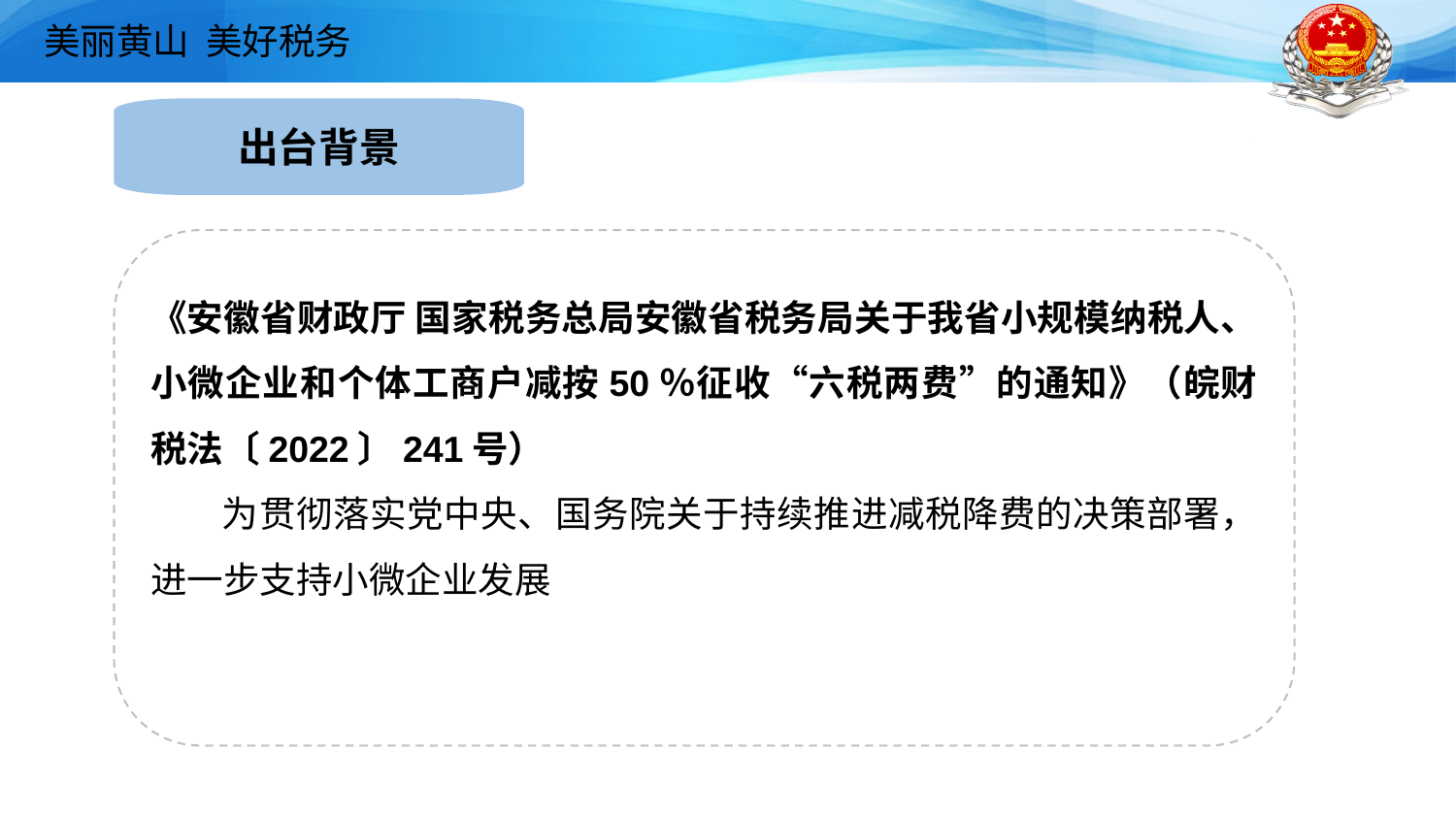

出台背景
《安徽省财政厅 国家税务总局安徽省税务局关于我省小规模纳税人、小微企业和个体工商户减按50％征收“六税两费”的通知》（皖财税法〔2022〕241号）
       为贯彻落实党中央、国务院关于持续推进减税降费的决策部署，进一步支持小微企业发展